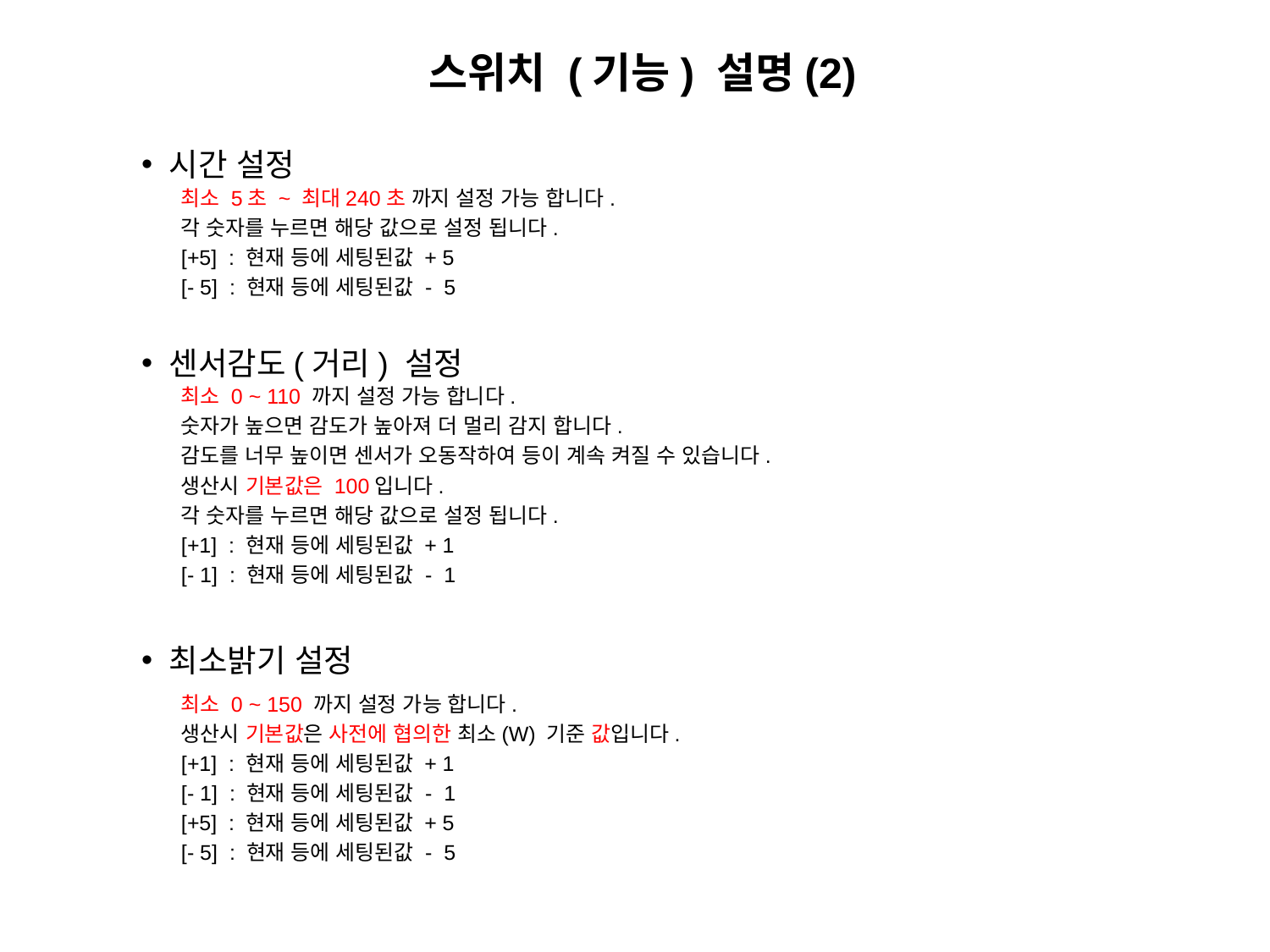

스위치 (기능) 설명(2)
 시간 설정
최소 5초 ~ 최대240초 까지 설정 가능 합니다.
각 숫자를 누르면 해당 값으로 설정 됩니다.
[+5]  : 현재 등에 세팅된값 + 5
[- 5]  : 현재 등에 세팅된값 -  5
 센서감도(거리) 설정
최소 0 ~ 110 까지 설정 가능 합니다.
숫자가 높으면 감도가 높아져 더 멀리 감지 합니다.
감도를 너무 높이면 센서가 오동작하여 등이 계속 켜질 수 있습니다.
생산시 기본값은 100입니다.
각 숫자를 누르면 해당 값으로 설정 됩니다.
[+1]  : 현재 등에 세팅된값 + 1
[- 1]  : 현재 등에 세팅된값 -  1
 최소밝기 설정
최소 0 ~ 150 까지 설정 가능 합니다.
생산시 기본값은 사전에 협의한 최소(W) 기준 값입니다.
[+1]  : 현재 등에 세팅된값 + 1
[- 1]  : 현재 등에 세팅된값 -  1
[+5]  : 현재 등에 세팅된값 + 5
[- 5]  : 현재 등에 세팅된값 -  5